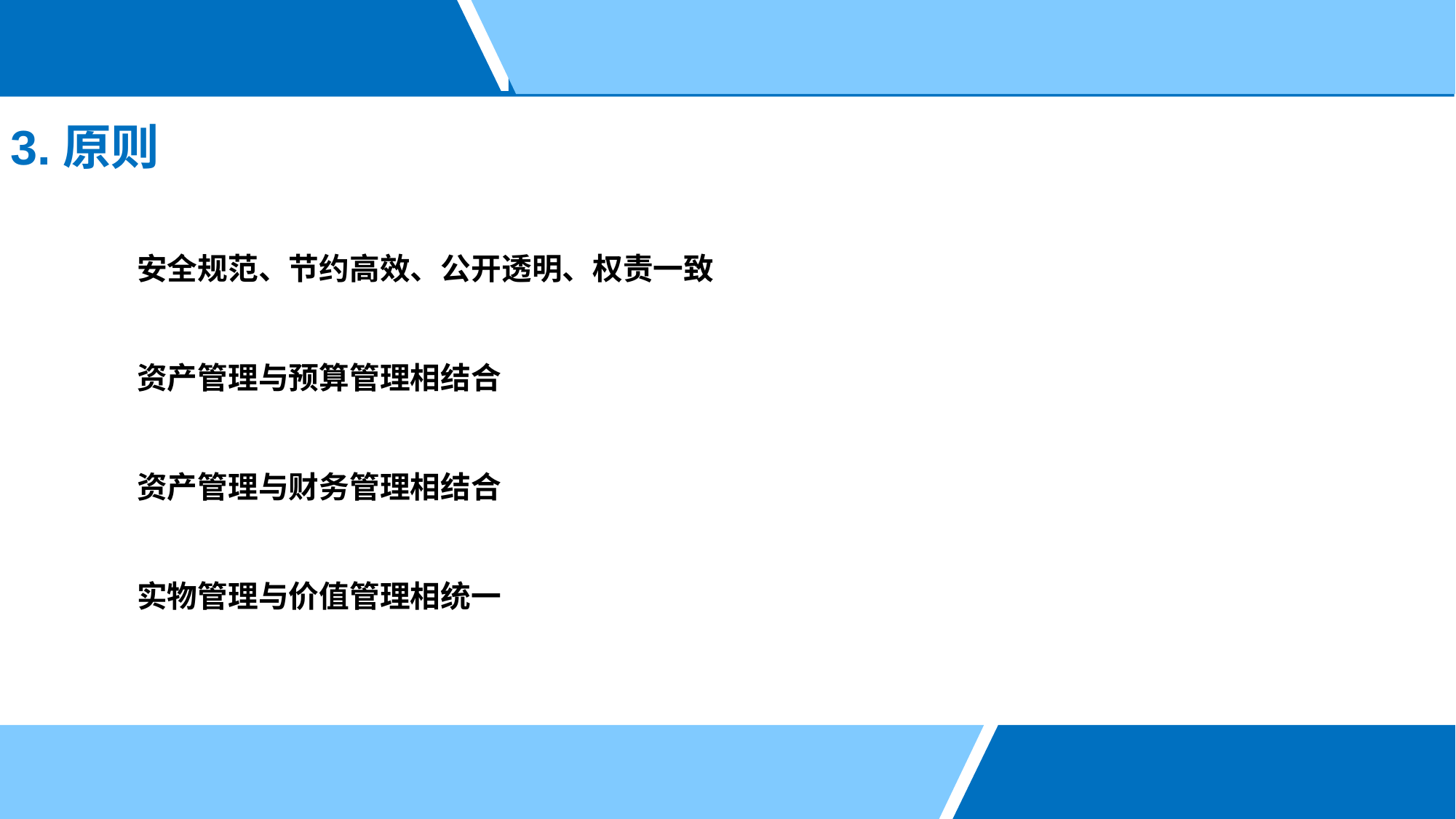

3.原则

安全规范、节约高效、公开透明、权责一致

资产管理与预算管理相结合

资产管理与财务管理相结合

实物管理与价值管理相统一